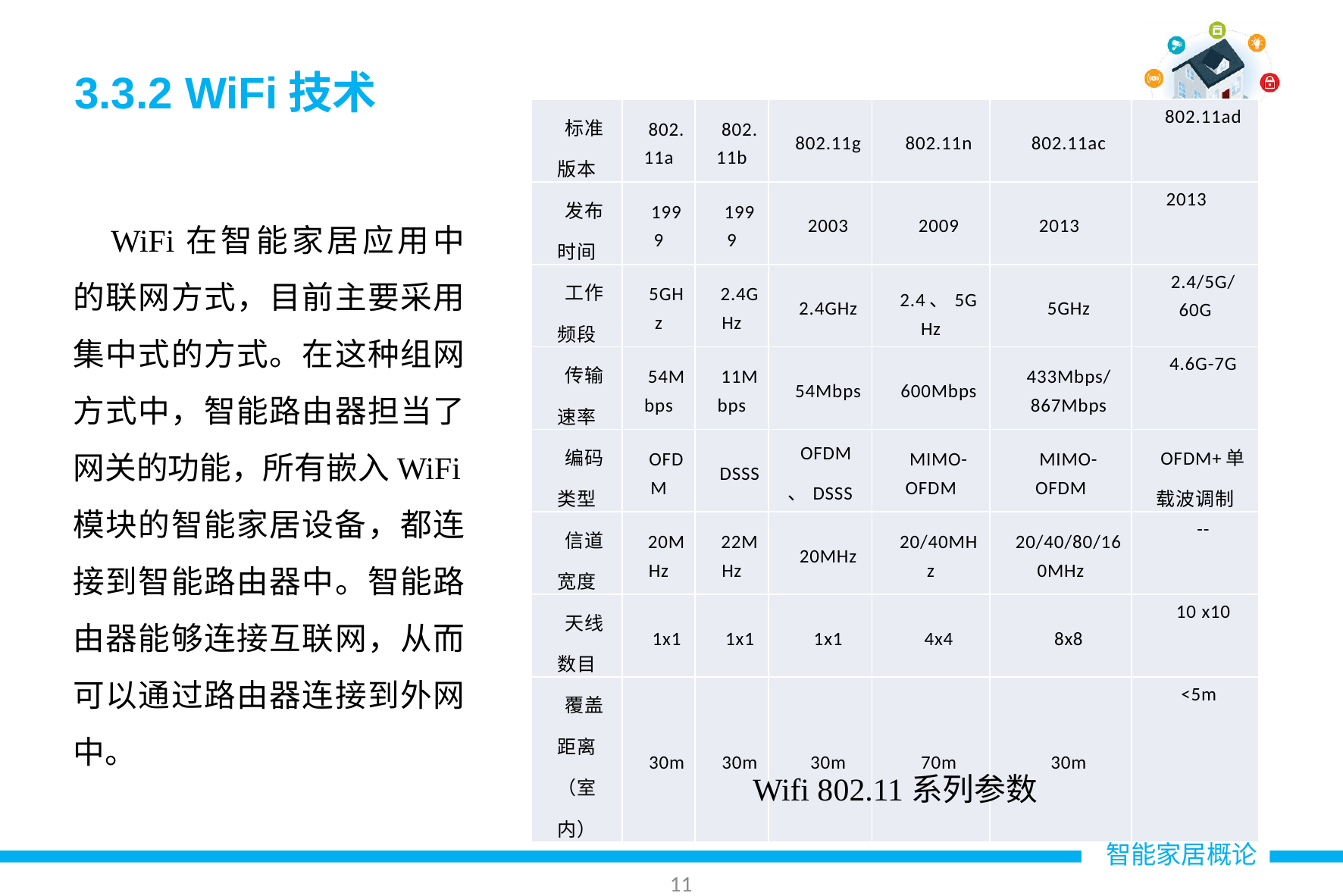

# 3.3.2 WiFi技术
| 标准版本 | 802.11a | 802.11b | 802.11g | 802.11n | 802.11ac | 802.11ad |
| --- | --- | --- | --- | --- | --- | --- |
| 发布时间 | 1999 | 1999 | 2003 | 2009 | 2013 | 2013 |
| 工作频段 | 5GHz | 2.4GHz | 2.4GHz | 2.4、5GHz | 5GHz | 2.4/5G/60G |
| 传输速率 | 54Mbps | 11Mbps | 54Mbps | 600Mbps | 433Mbps/ 867Mbps | 4.6G-7G |
| 编码类型 | OFDM | DSSS | OFDM、DSSS | MIMO-OFDM | MIMO-OFDM | OFDM+单载波调制 |
| 信道宽度 | 20MHz | 22MHz | 20MHz | 20/40MHz | 20/40/80/160MHz | -- |
| 天线数目 | 1x1 | 1x1 | 1x1 | 4x4 | 8x8 | 10 x10 |
| 覆盖距离（室内） | 30m | 30m | 30m | 70m | 30m | <5m |
WiFi在智能家居应用中的联网方式，目前主要采用集中式的方式。在这种组网方式中，智能路由器担当了网关的功能，所有嵌入WiFi模块的智能家居设备，都连接到智能路由器中。智能路由器能够连接互联网，从而可以通过路由器连接到外网中。
Wifi 802.11系列参数
11